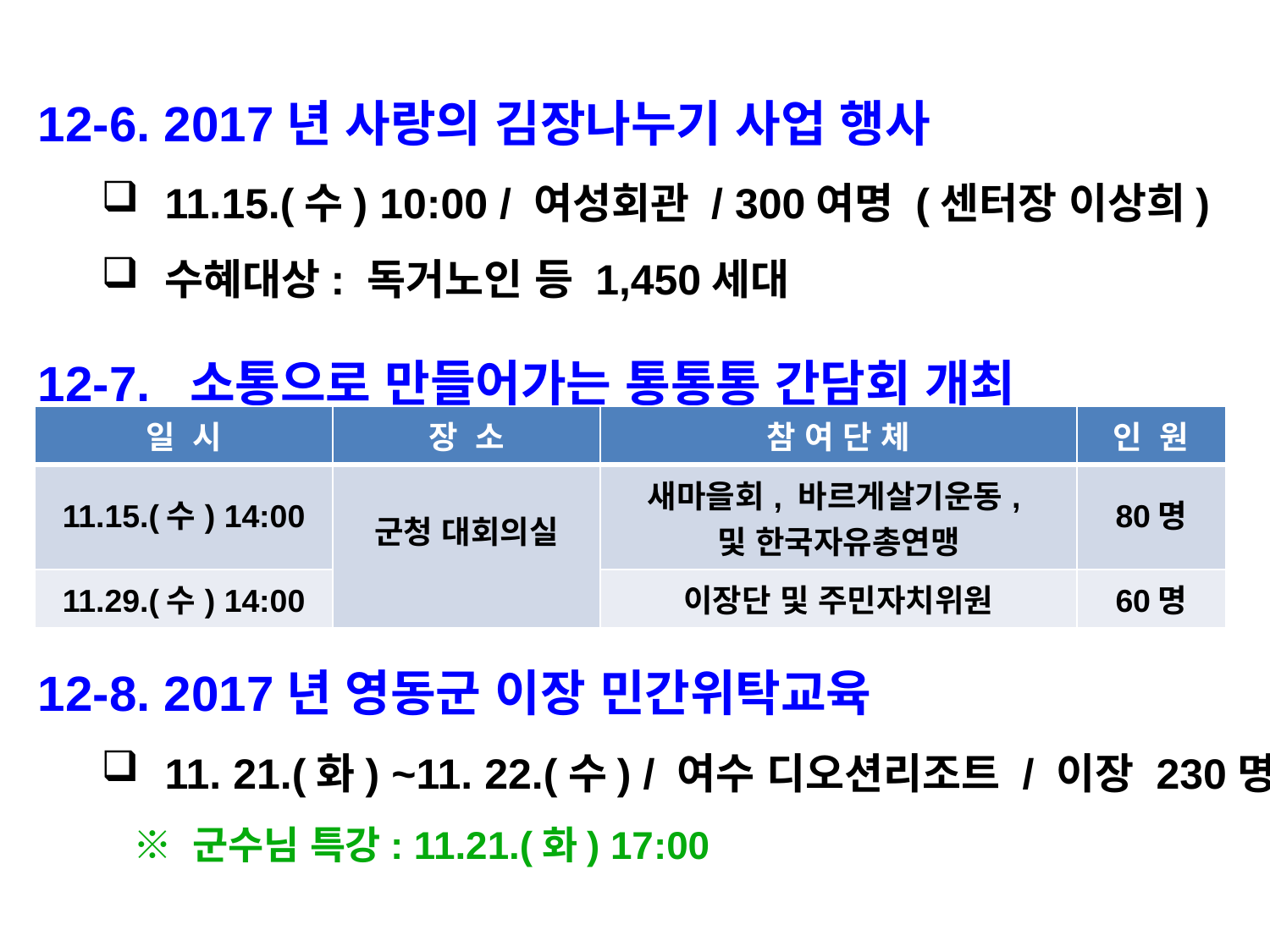

12-6. 2017년 사랑의 김장나누기 사업 행사
11.15.(수) 10:00 / 여성회관 / 300여명 (센터장 이상희)
수혜대상: 독거노인 등 1,450세대

12-7.  소통으로 만들어가는 통통통 간담회 개최
| 일 시 | 장 소 | 참 여 단 체 | 인 원 |
| --- | --- | --- | --- |
| 11.15.(수) 14:00 | 군청 대회의실 | 새마을회, 바르게살기운동, 및 한국자유총연맹 | 80명 |
| 11.29.(수) 14:00 |  | 이장단 및 주민자치위원 | 60명 |
12-8. 2017년 영동군 이장 민간위탁교육
11. 21.(화) ~11. 22.(수) / 여수 디오션리조트 / 이장 230명
   ※ 군수님 특강: 11.21.(화) 17:00